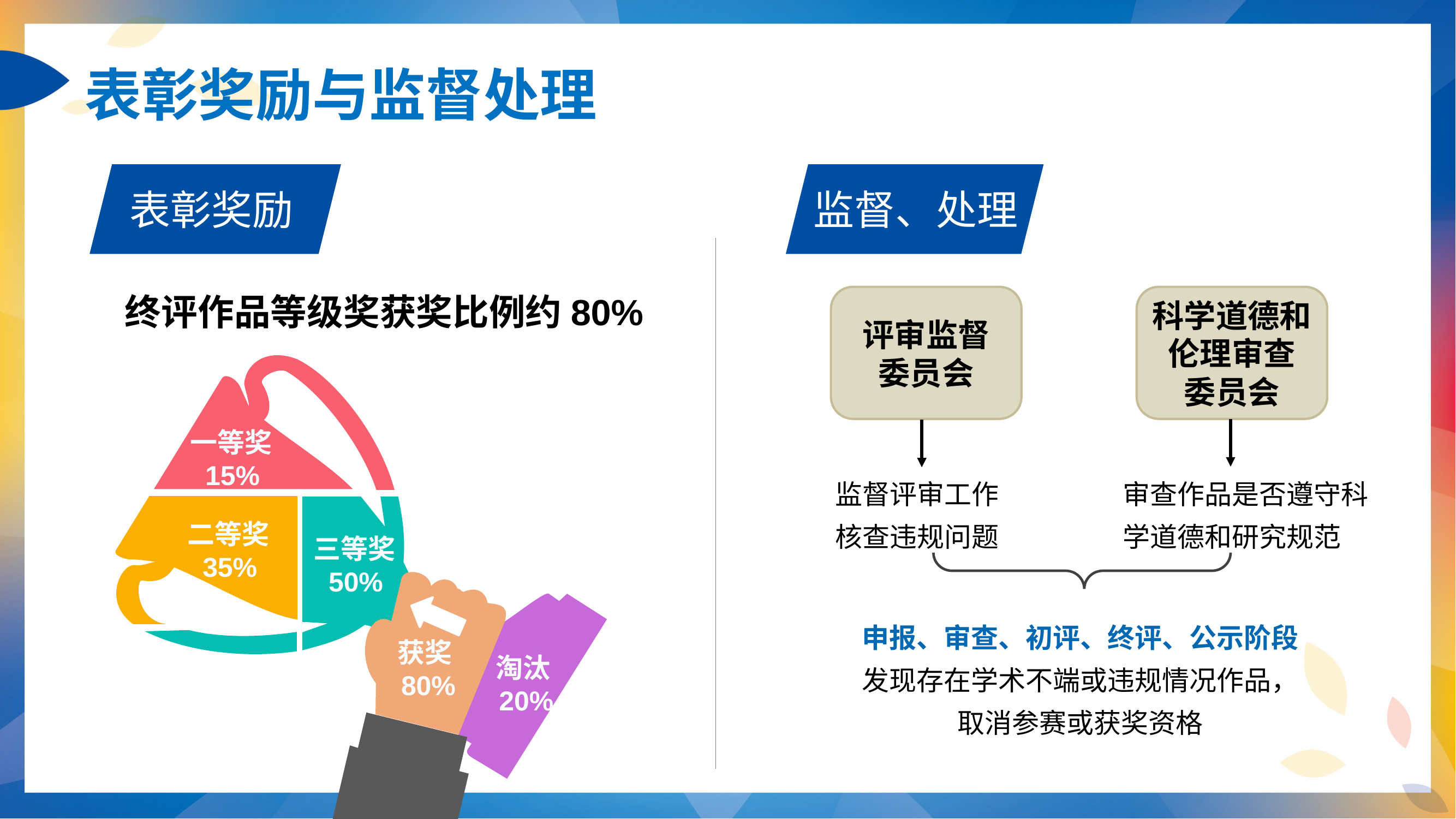

表彰奖励与监督处理

表彰奖励
监督、处理
终评作品等级奖获奖比例约80%
评审监督
委员会
科学道德和伦理审查
委员会

一等奖15%
淘汰20%
二等奖35%
三等奖50%

获奖80%

监督评审工作
核查违规问题
审查作品是否遵守科学道德和研究规范
申报、审查、初评、终评、公示阶段
发现存在学术不端或违规情况作品，
取消参赛或获奖资格